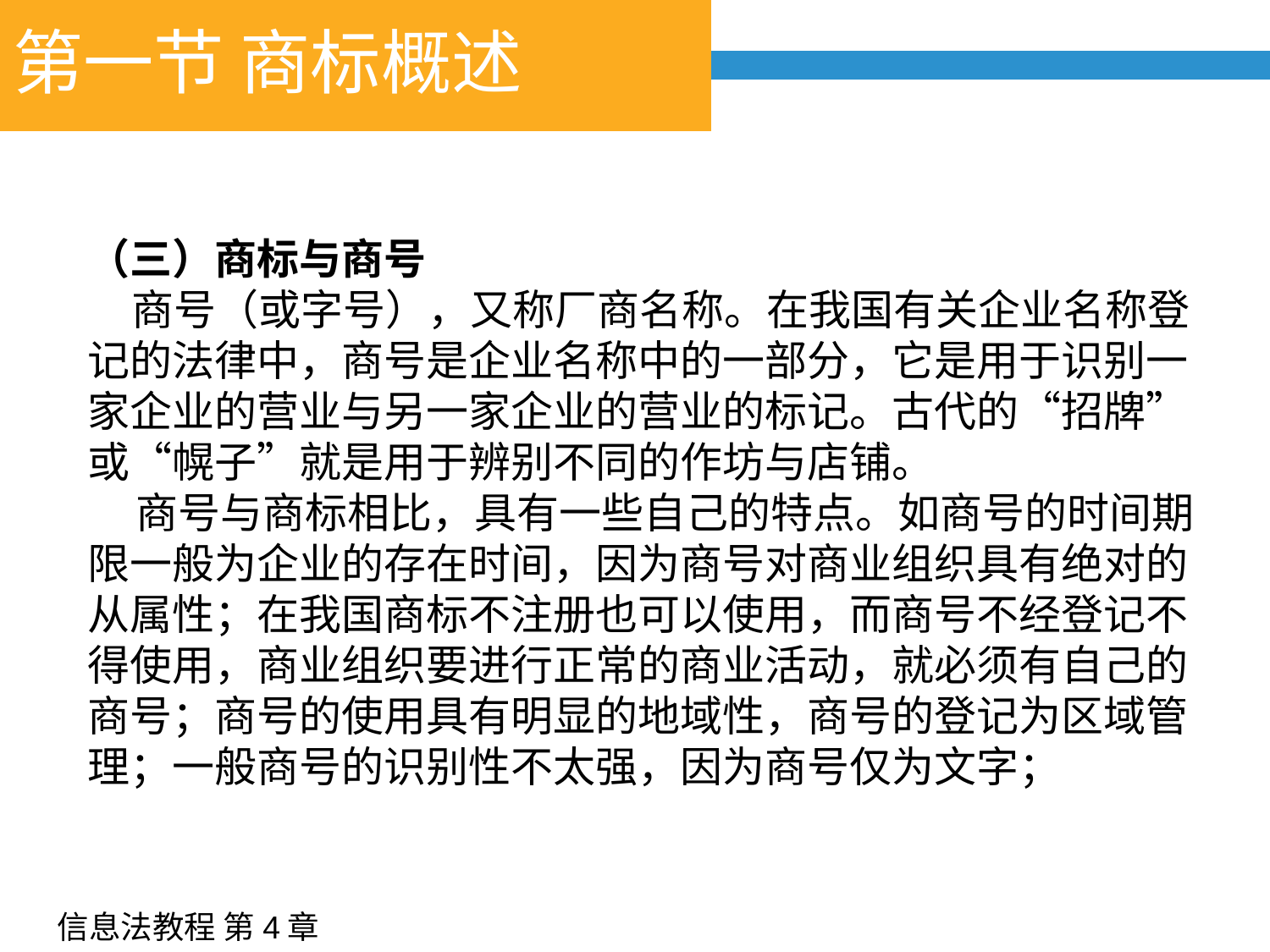

# 第一节 商标概述
（三）商标与商号
    商号（或字号），又称厂商名称。在我国有关企业名称登记的法律中，商号是企业名称中的一部分，它是用于识别一家企业的营业与另一家企业的营业的标记。古代的“招牌”或“幌子”就是用于辨别不同的作坊与店铺。
    商号与商标相比，具有一些自己的特点。如商号的时间期限一般为企业的存在时间，因为商号对商业组织具有绝对的从属性；在我国商标不注册也可以使用，而商号不经登记不得使用，商业组织要进行正常的商业活动，就必须有自己的商号；商号的使用具有明显的地域性，商号的登记为区域管理；一般商号的识别性不太强，因为商号仅为文字；
信息法教程 第4章